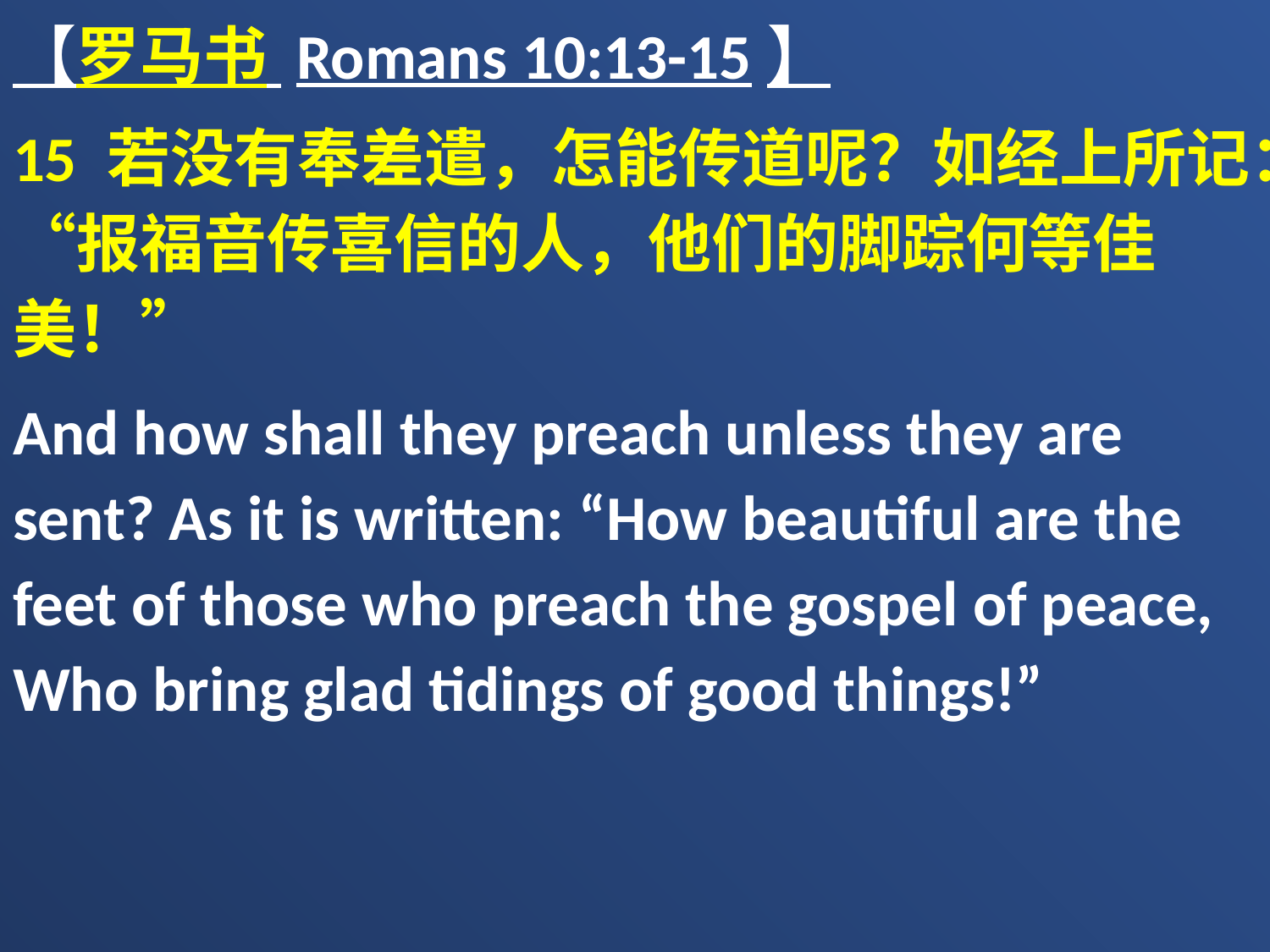

【罗马书 Romans 10:13-15】
15 若没有奉差遣，怎能传道呢？如经上所记：“报福音传喜信的人，他们的脚踪何等佳美！”
And how shall they preach unless they are sent? As it is written: “How beautiful are the feet of those who preach the gospel of peace, Who bring glad tidings of good things!”